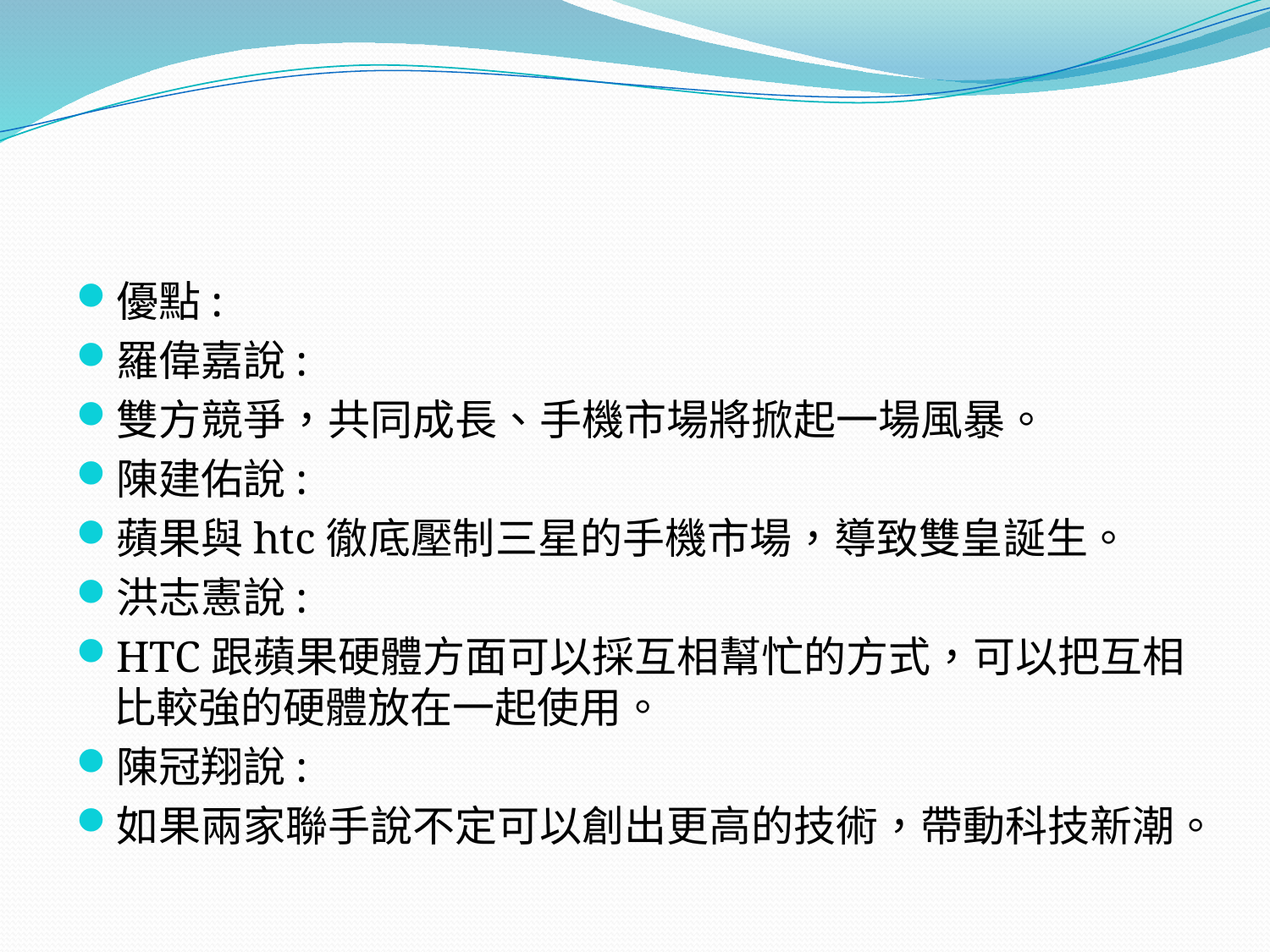

#
優點:
羅偉嘉說:
雙方競爭，共同成長、手機市場將掀起一場風暴。
陳建佑說:
蘋果與htc徹底壓制三星的手機市場，導致雙皇誕生。
洪志憲說:
HTC跟蘋果硬體方面可以採互相幫忙的方式，可以把互相比較強的硬體放在一起使用。
陳冠翔說:
如果兩家聯手說不定可以創出更高的技術，帶動科技新潮。